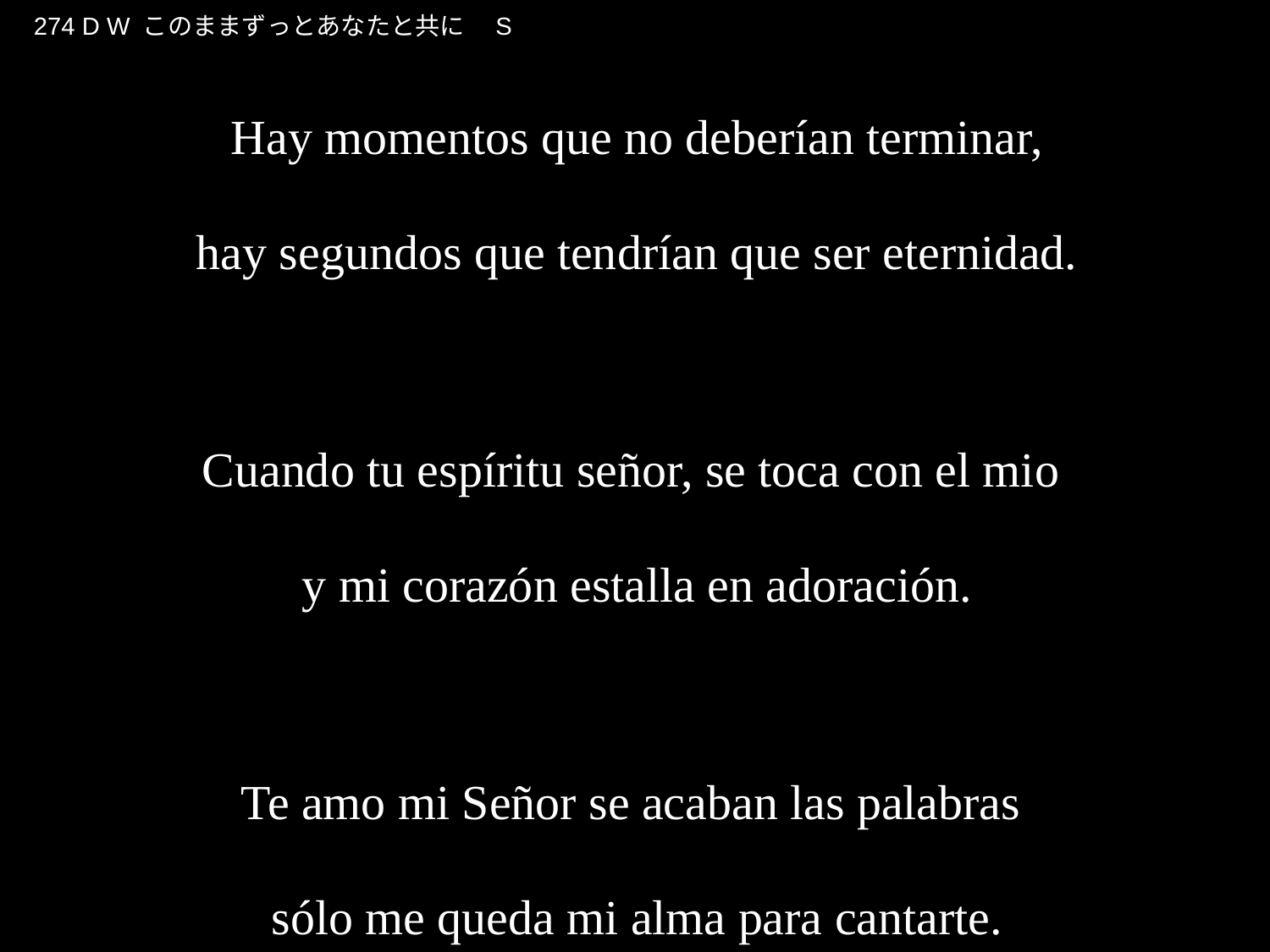

このままずっとあなたとともに
★W
274 D W このままずっとあなたと共に　S
Hay momentos que no deberían terminar,
hay segundos que tendrían que ser eternidad.
Cuando tu espíritu señor, se toca con el mio
y mi corazón estalla en adoración.
Te amo mi Señor se acaban las palabras
sólo me queda mi alma para cantarte.
Te amo mi Señor no hay nadie alrededor
sólo estamos Tú y yo
sólo estamos Tú y yo.
★３